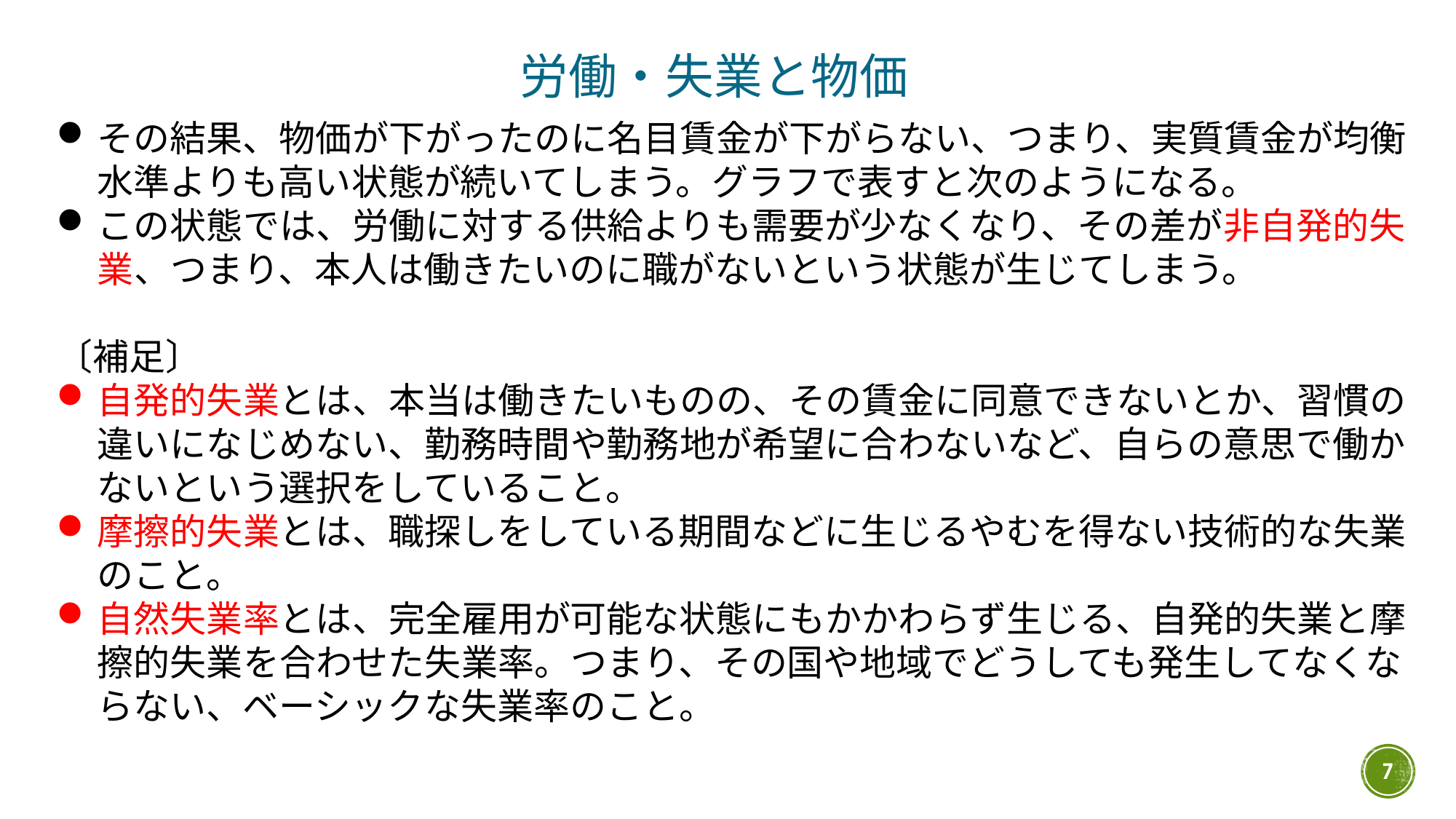

労働・失業と物価
その結果、物価が下がったのに名目賃金が下がらない、つまり、実質賃金が均衡水準よりも高い状態が続いてしまう。グラフで表すと次のようになる。
この状態では、労働に対する供給よりも需要が少なくなり、その差が非自発的失業、つまり、本人は働きたいのに職がないという状態が生じてしまう。

〔補足〕
自発的失業とは、本当は働きたいものの、その賃金に同意できないとか、習慣の違いになじめない、勤務時間や勤務地が希望に合わないなど、自らの意思で働かないという選択をしていること。
摩擦的失業とは、職探しをしている期間などに生じるやむを得ない技術的な失業のこと。
自然失業率とは、完全雇用が可能な状態にもかかわらず生じる、自発的失業と摩擦的失業を合わせた失業率。つまり、その国や地域でどうしても発生してなくならない、ベーシックな失業率のこと。
7